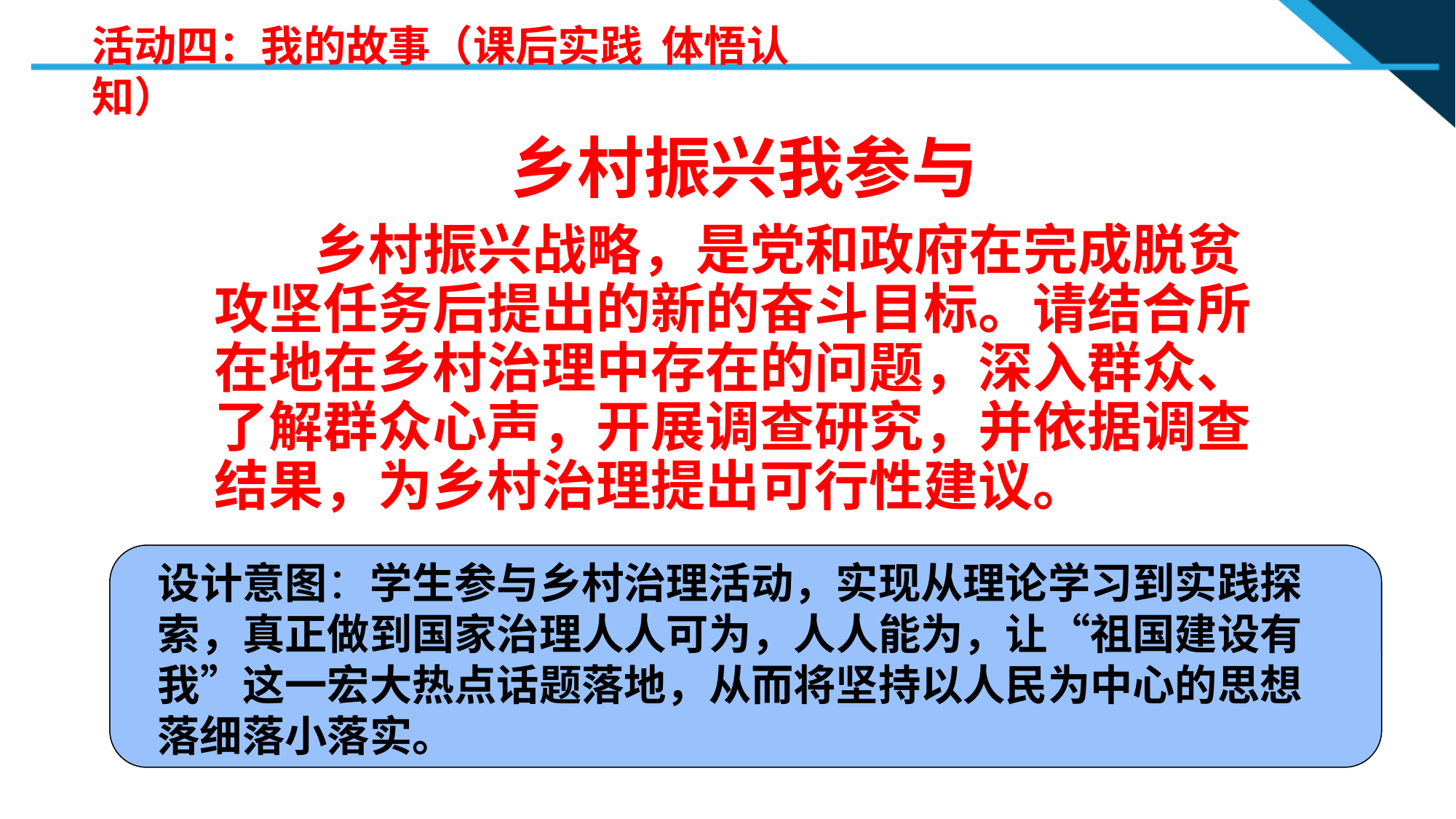

活动四：我的故事（课后实践  体悟认知）
乡村振兴我参与
       乡村振兴战略，是党和政府在完成脱贫攻坚任务后提出的新的奋斗目标。请结合所在地在乡村治理中存在的问题，深入群众、了解群众心声，开展调查研究，并依据调查结果，为乡村治理提出可行性建议。

设计意图：学生参与乡村治理活动，实现从理论学习到实践探索，真正做到国家治理人人可为，人人能为，让“祖国建设有我”这一宏大热点话题落地，从而将坚持以人民为中心的思想落细落小落实。